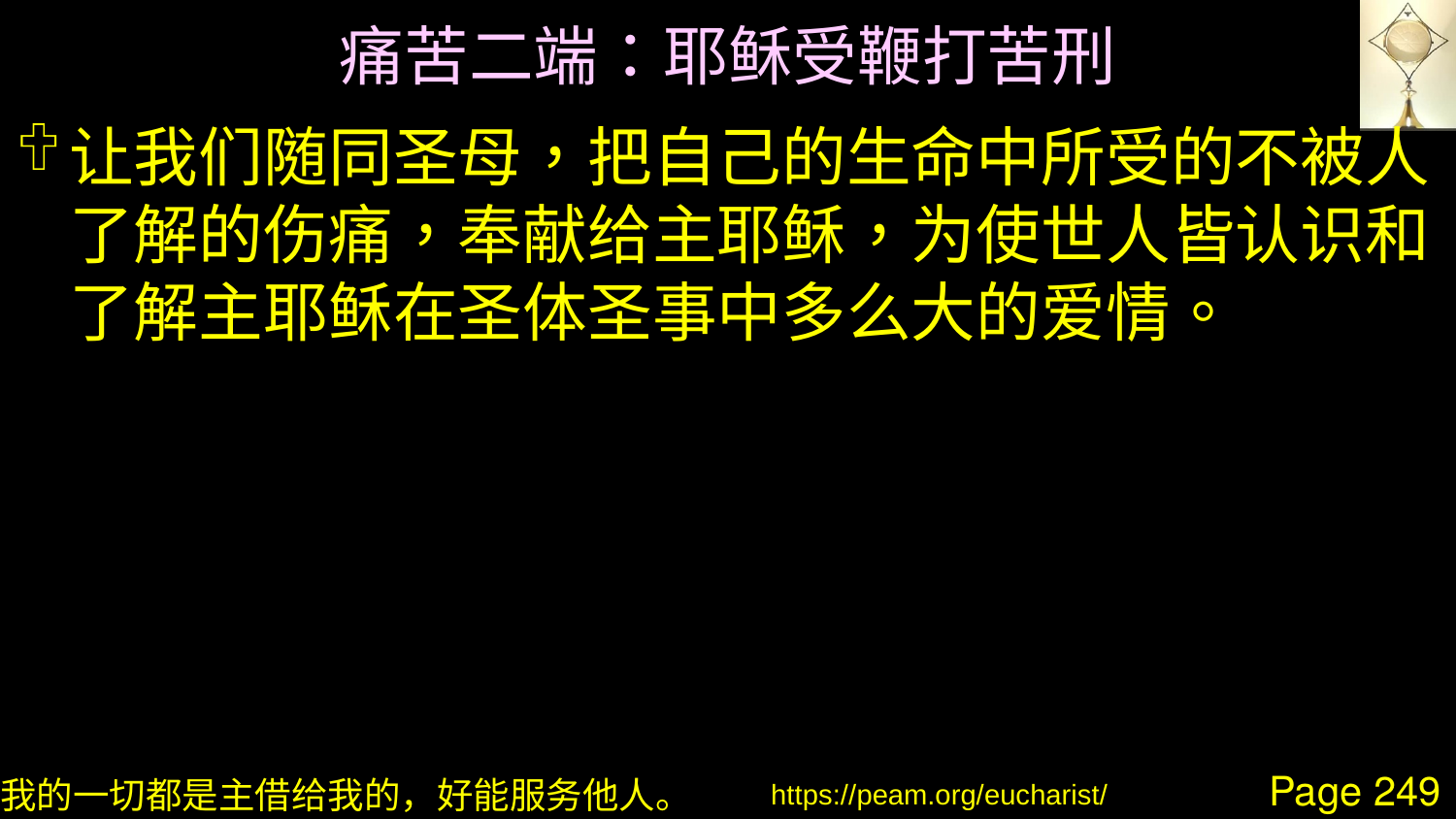

# 痛苦二端：耶稣受鞭打苦刑
让我们随同圣母，把自己的生命中所受的不被人了解的伤痛，奉献给主耶稣，为使世人皆认识和了解主耶稣在圣体圣事中多么大的爱情。